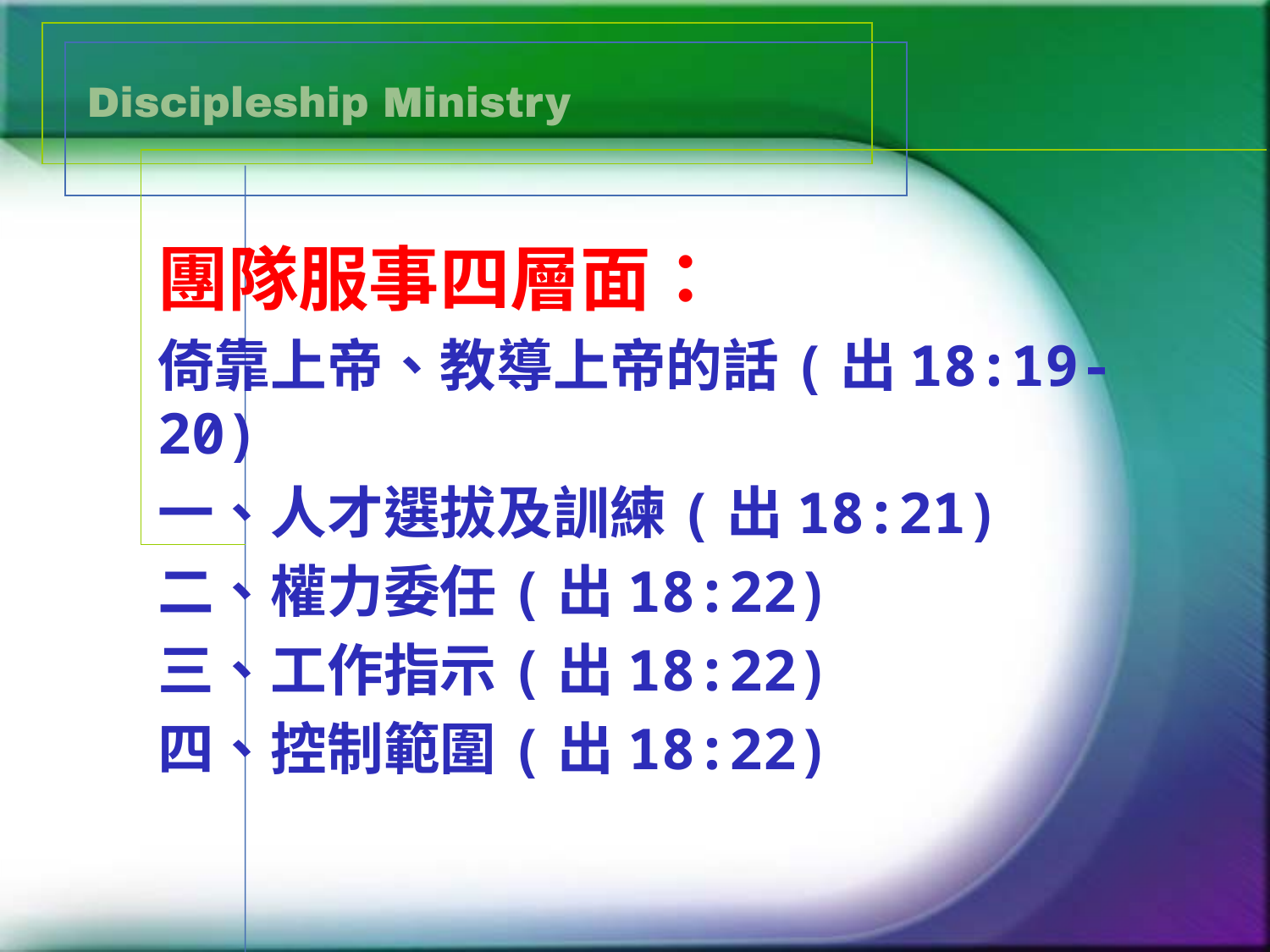

# Discipleship Ministry
團隊服事四層面：
倚靠上帝、教導上帝的話(出18:19-20)
一、人才選拔及訓練(出18:21)
二、權力委任(出18:22)
三、工作指示(出18:22)
四、控制範圍(出18:22)